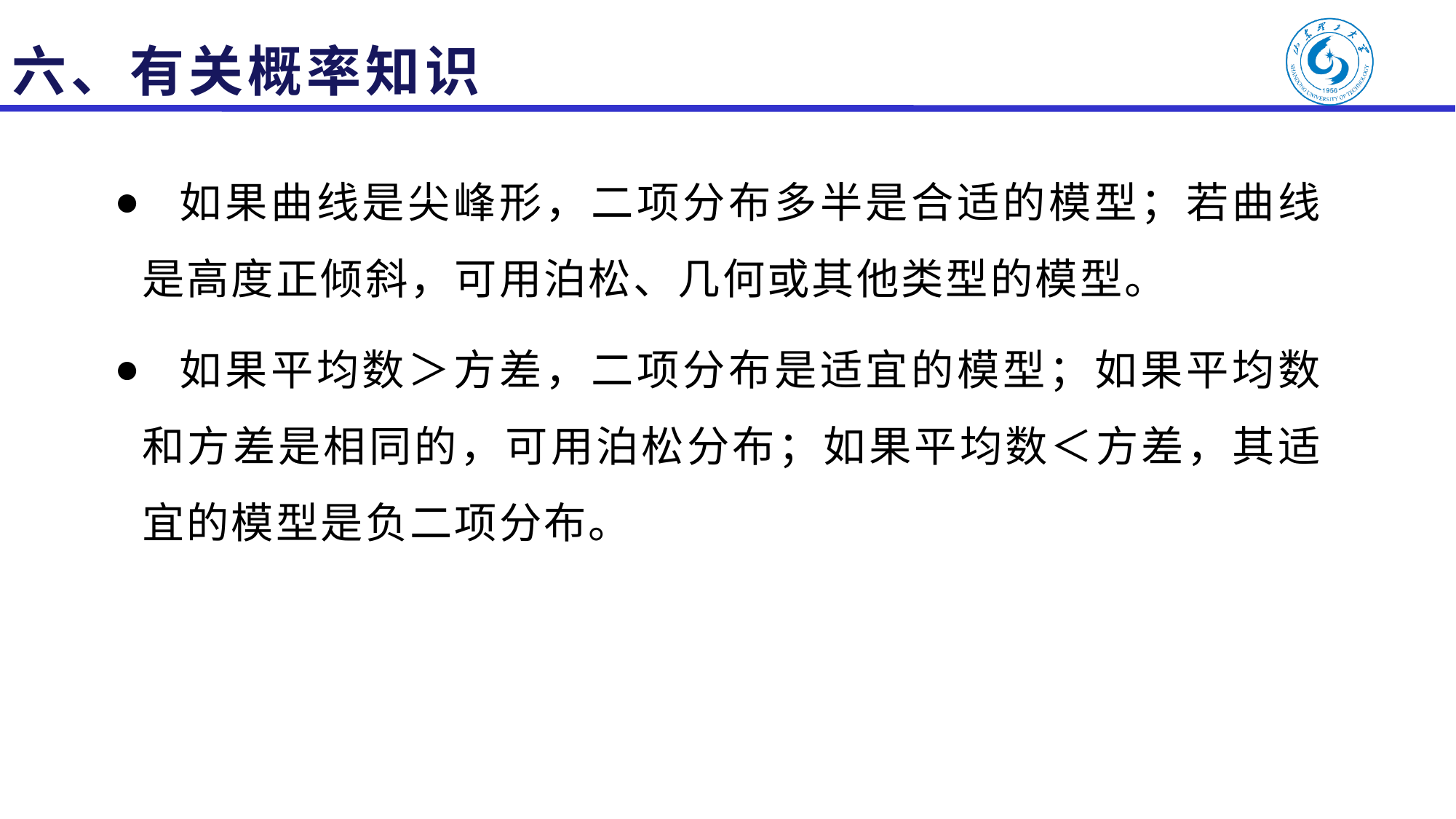

# 六、有关概率知识
  如果曲线是尖峰形，二项分布多半是合适的模型；若曲线是高度正倾斜，可用泊松、几何或其他类型的模型。
  如果平均数＞方差，二项分布是适宜的模型；如果平均数和方差是相同的，可用泊松分布；如果平均数＜方差，其适宜的模型是负二项分布。